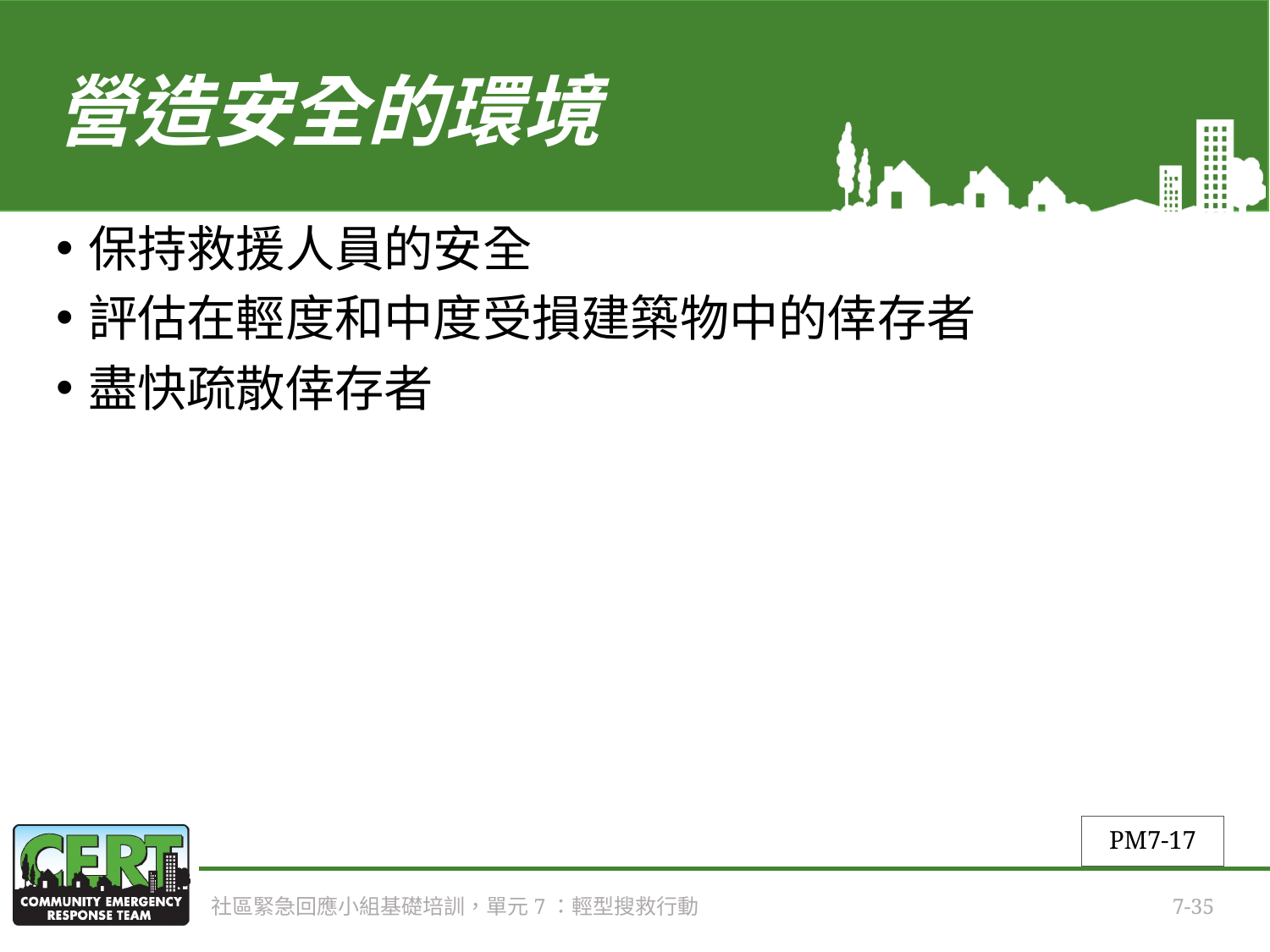

# 營造安全的環境
保持救援人員的安全
評估在輕度和中度受損建築物中的倖存者
盡快疏散倖存者
PM7-17
社區緊急回應小組基礎培訓，單元7：輕型搜救行動
7-35